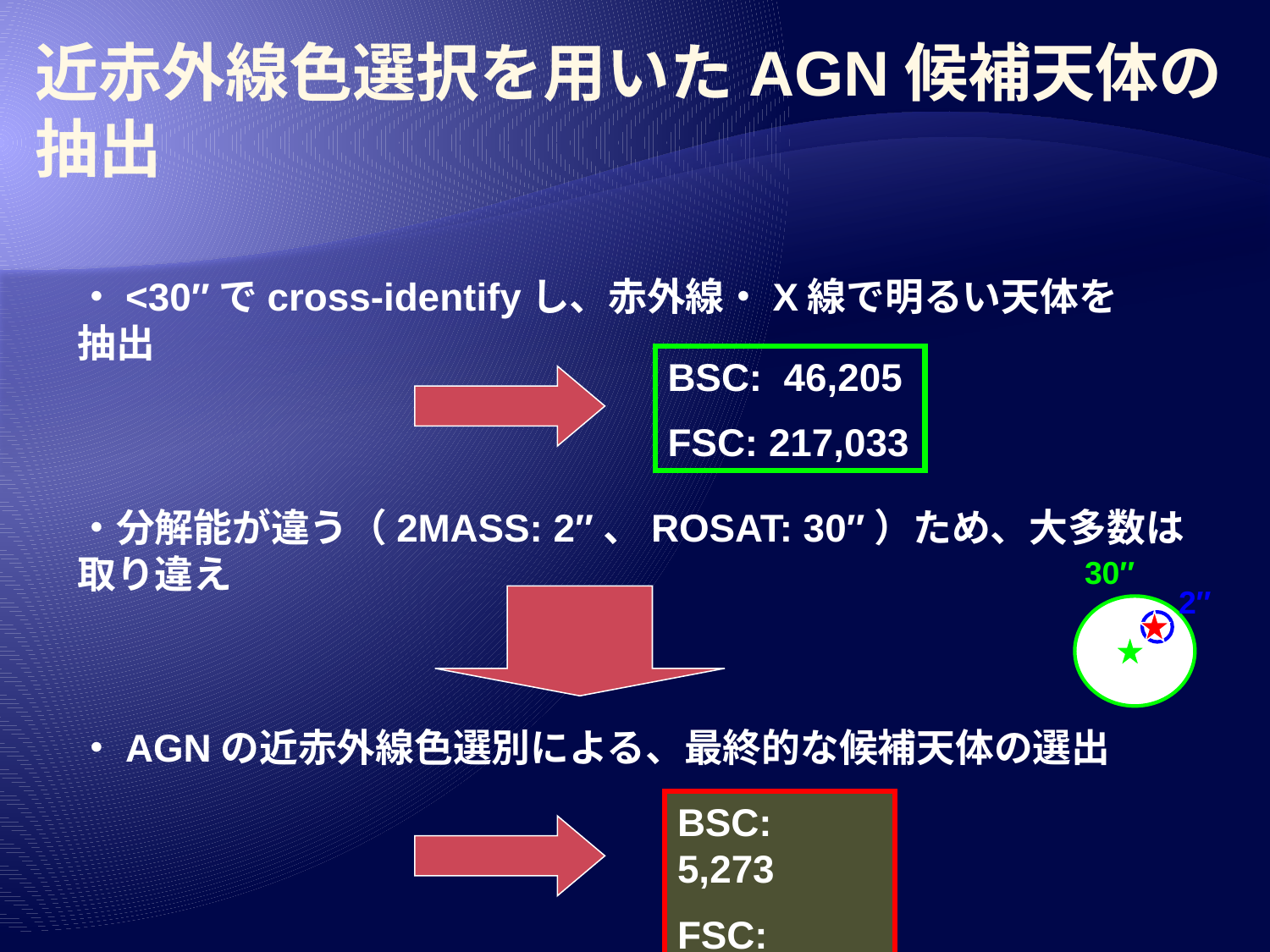

# 近赤外線色選択を用いたAGN候補天体の抽出
・<30″でcross-identifyし、赤外線・X線で明るい天体を抽出
BSC:  46,205
FSC: 217,033

・分解能が違う（2MASS: 2″、ROSAT: 30″）ため、大多数は取り違え
30″
2″

・AGNの近赤外線色選別による、最終的な候補天体の選出
BSC:  5,273
FSC: 10,701